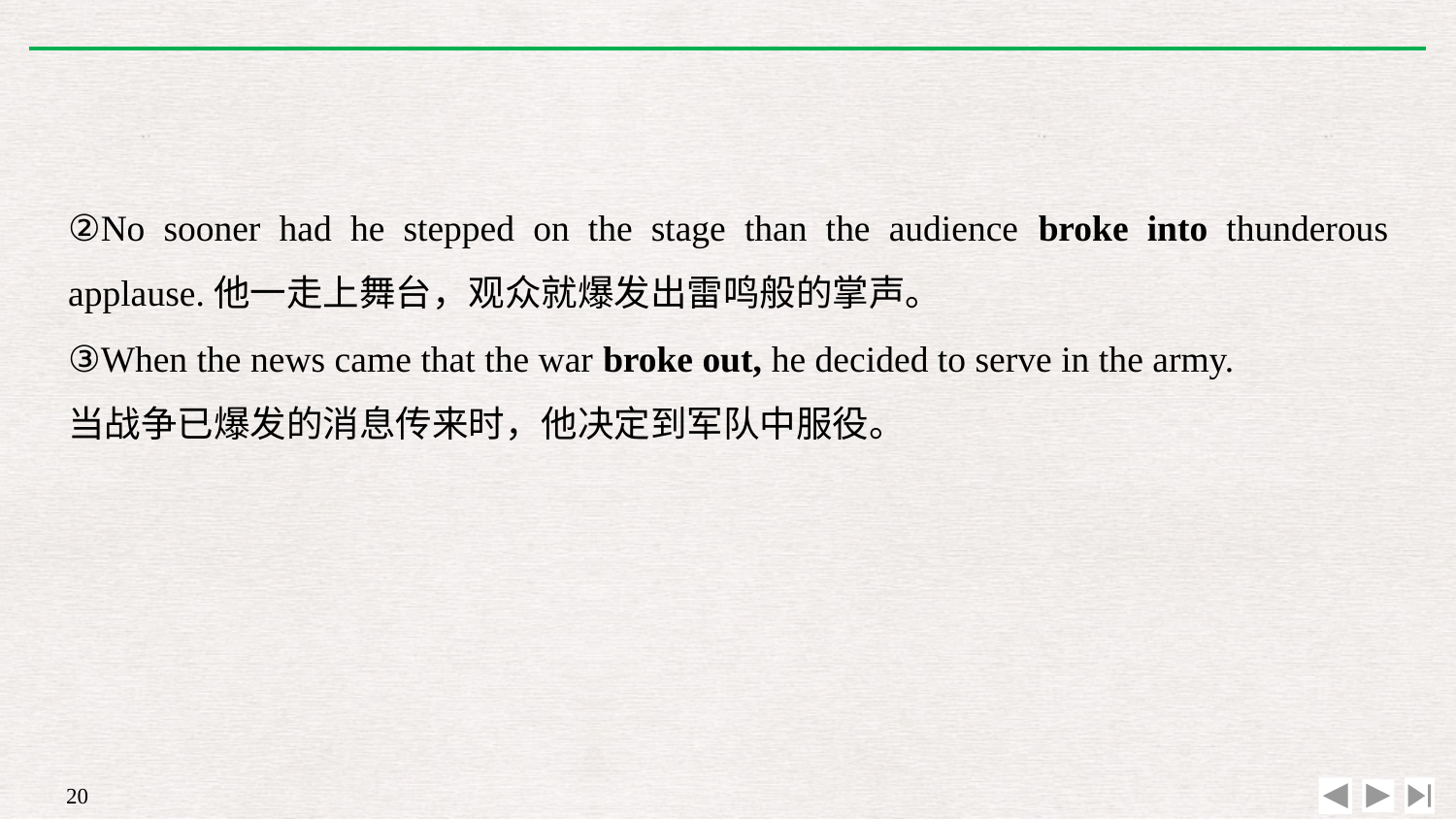

②No sooner had he stepped on the stage than the audience broke into thunderous applause.他一走上舞台，观众就爆发出雷鸣般的掌声。
③When the news came that the war broke out, he decided to serve in the army.
当战争已爆发的消息传来时，他决定到军队中服役。